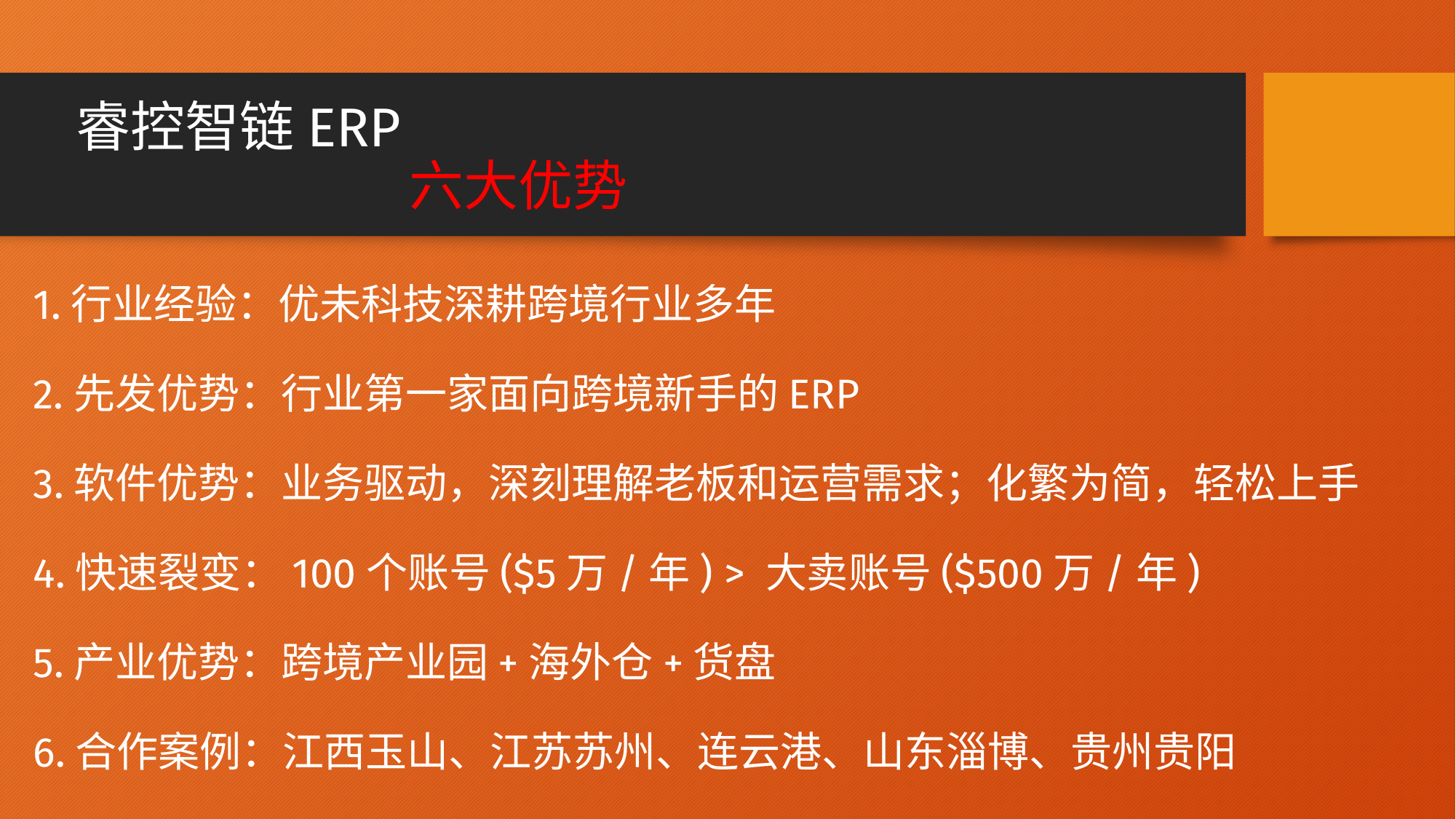

# 睿控智链ERP 六大优势
1.行业经验：优未科技深耕跨境行业多年
2.先发优势：行业第一家面向跨境新手的ERP
3.软件优势：业务驱动，深刻理解老板和运营需求；化繁为简，轻松上手
4.快速裂变：100个账号($5万/年) > 大卖账号($500万/年)
5.产业优势：跨境产业园+海外仓+货盘
6.合作案例：江西玉山、江苏苏州、连云港、山东淄博、贵州贵阳